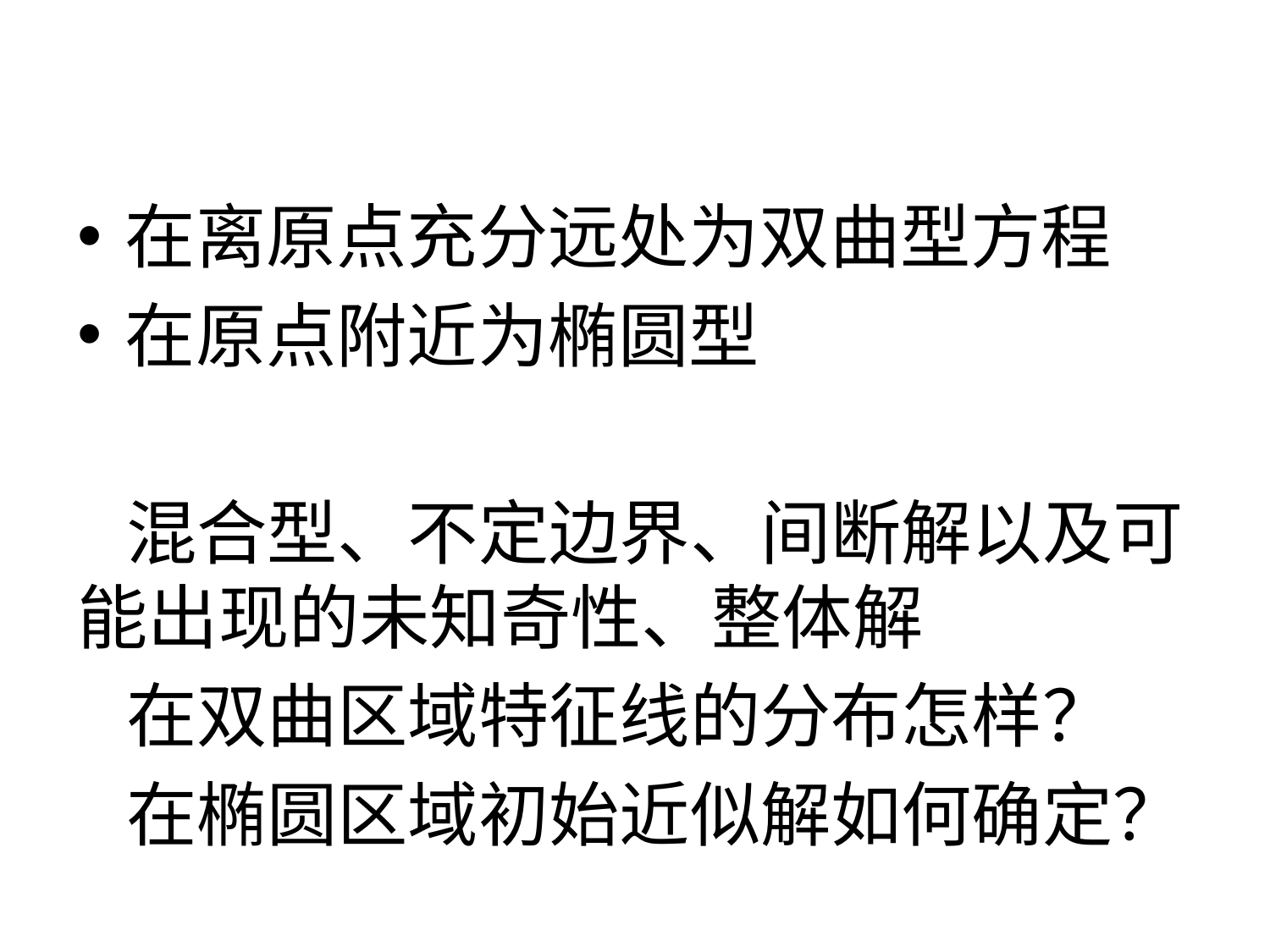

#
在离原点充分远处为双曲型方程
在原点附近为椭圆型

  混合型、不定边界、间断解以及可能出现的未知奇性、整体解
  在双曲区域特征线的分布怎样？
  在椭圆区域初始近似解如何确定？